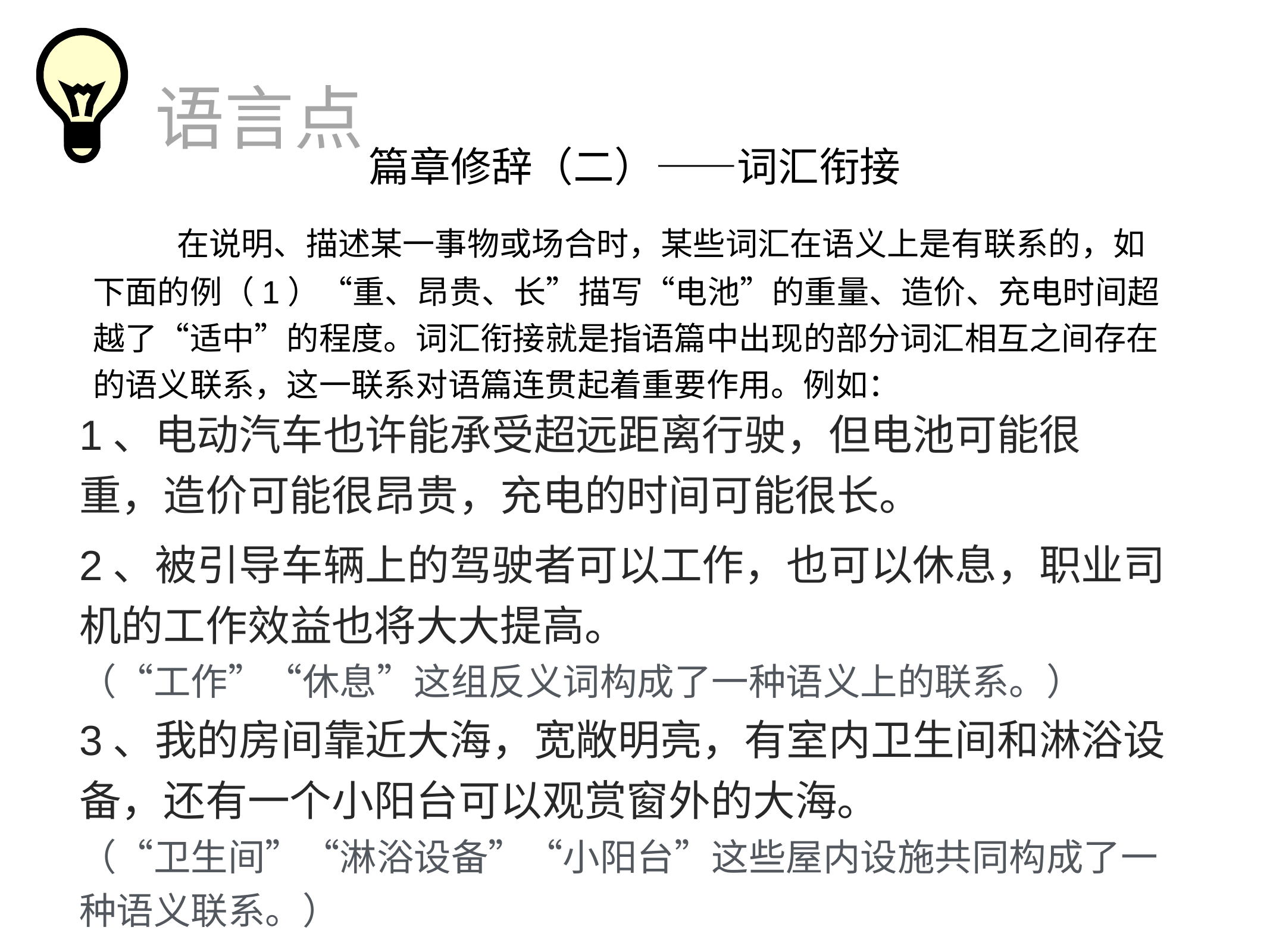

语言点
篇章修辞（二）——词汇衔接

        在说明、描述某一事物或场合时，某些词汇在语义上是有联系的，如下面的例（1）“重、昂贵、长”描写“电池”的重量、造价、充电时间超越了“适中”的程度。词汇衔接就是指语篇中出现的部分词汇相互之间存在的语义联系，这一联系对语篇连贯起着重要作用。例如：
1、电动汽车也许能承受超远距离行驶，但电池可能很重，造价可能很昂贵，充电的时间可能很长。
2、被引导车辆上的驾驶者可以工作，也可以休息，职业司机的工作效益也将大大提高。
（“工作”“休息”这组反义词构成了一种语义上的联系。）
3、我的房间靠近大海，宽敞明亮，有室内卫生间和淋浴设备，还有一个小阳台可以观赏窗外的大海。
（“卫生间”“淋浴设备”“小阳台”这些屋内设施共同构成了一种语义联系。）